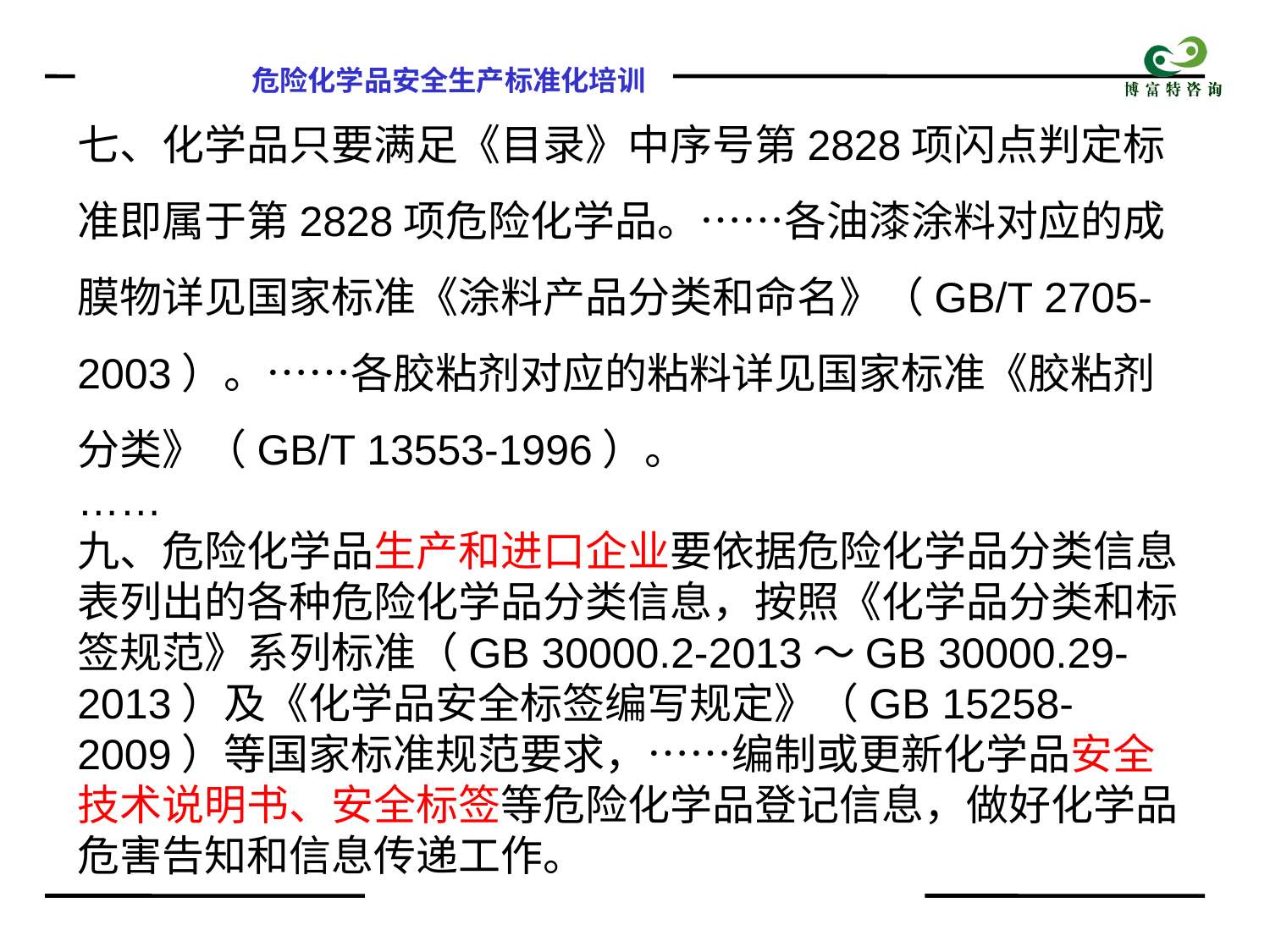

七、化学品只要满足《目录》中序号第2828项闪点判定标准即属于第2828项危险化学品。……各油漆涂料对应的成膜物详见国家标准《涂料产品分类和命名》（GB/T 2705-2003）。……各胶粘剂对应的粘料详见国家标准《胶粘剂分类》（GB/T 13553-1996）。
……
九、危险化学品生产和进口企业要依据危险化学品分类信息表列出的各种危险化学品分类信息，按照《化学品分类和标签规范》系列标准（GB 30000.2-2013～GB 30000.29-2013）及《化学品安全标签编写规定》（GB 15258-2009）等国家标准规范要求，……编制或更新化学品安全技术说明书、安全标签等危险化学品登记信息，做好化学品危害告知和信息传递工作。